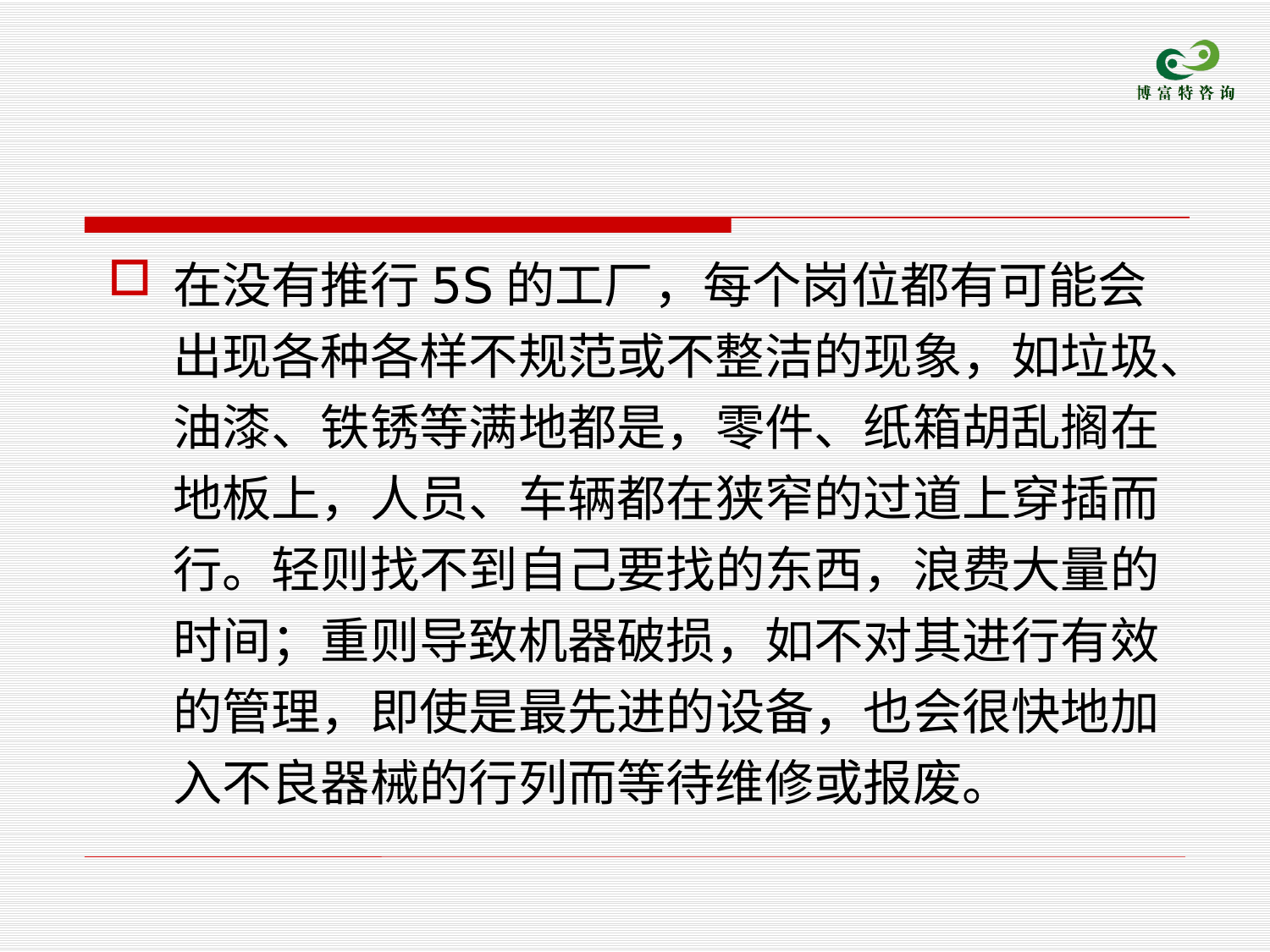

在没有推行5S的工厂，每个岗位都有可能会出现各种各样不规范或不整洁的现象，如垃圾、油漆、铁锈等满地都是，零件、纸箱胡乱搁在地板上，人员、车辆都在狭窄的过道上穿插而行。轻则找不到自己要找的东西，浪费大量的时间；重则导致机器破损，如不对其进行有效的管理，即使是最先进的设备，也会很快地加入不良器械的行列而等待维修或报废。
16